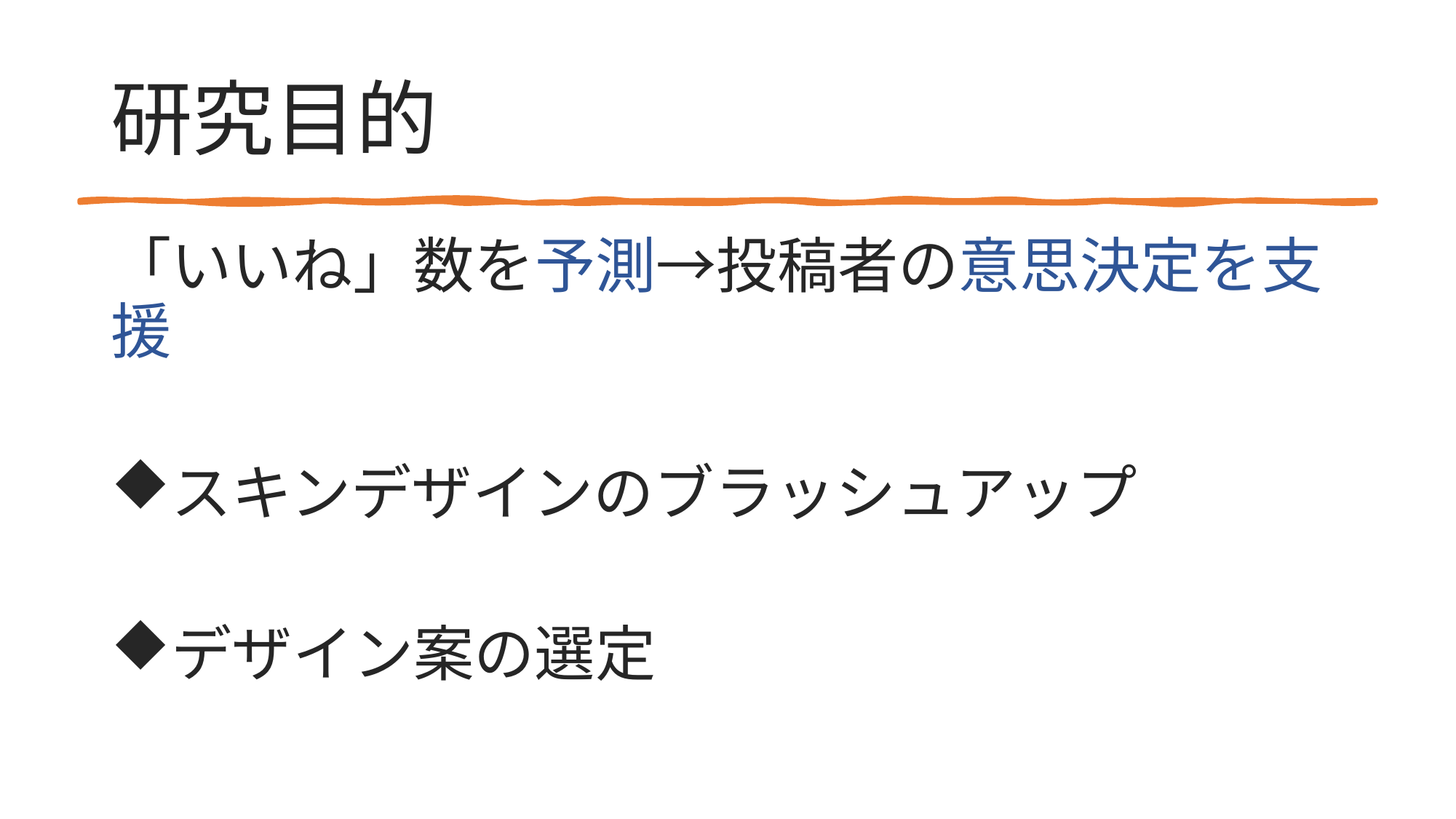

# 研究目的

「いいね」数を予測→投稿者の意思決定を支援

スキンデザインのブラッシュアップ

デザイン案の選定